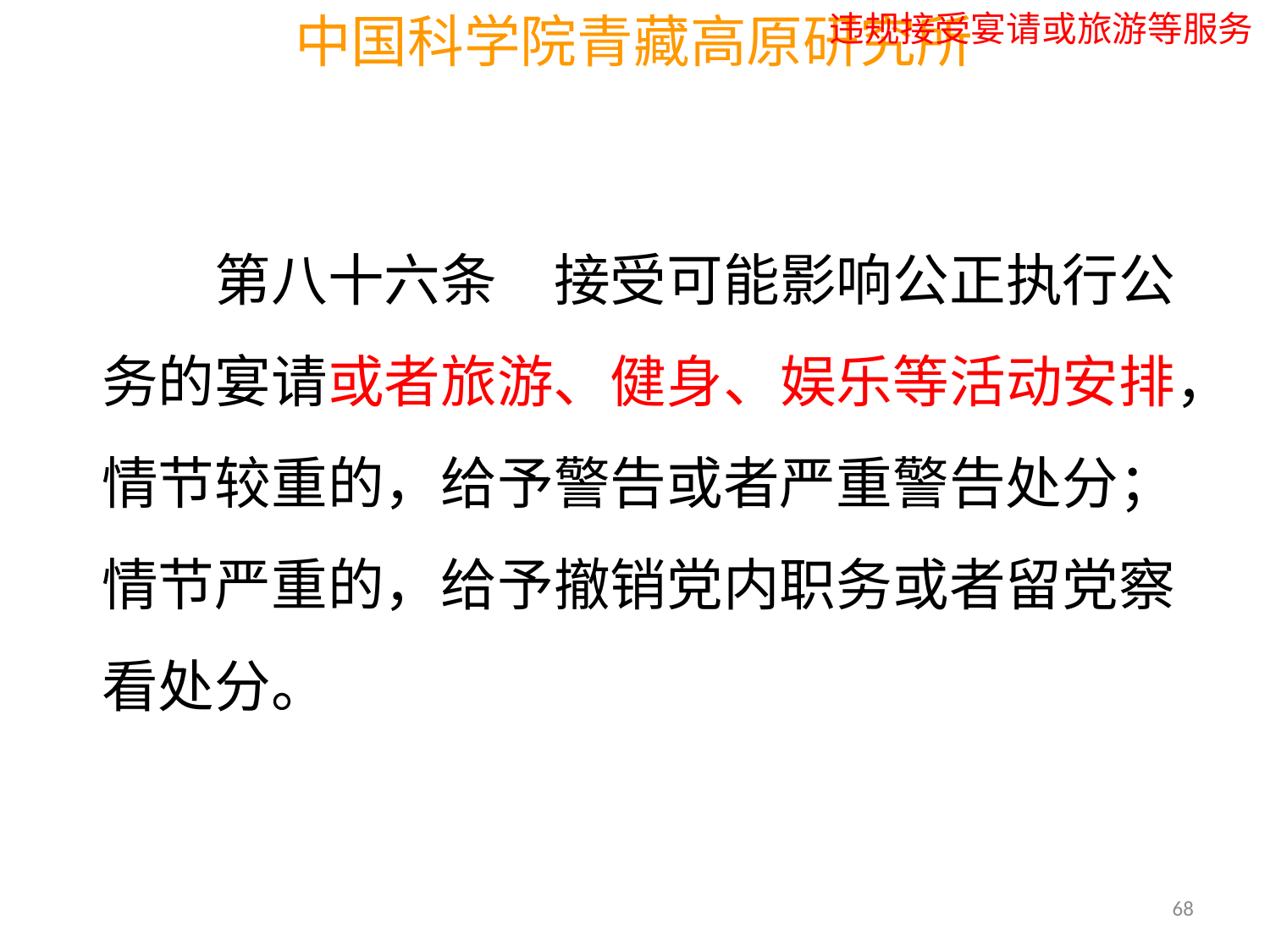

违规接受宴请或旅游等服务
　　第八十六条　接受可能影响公正执行公务的宴请或者旅游、健身、娱乐等活动安排，情节较重的，给予警告或者严重警告处分；情节严重的，给予撤销党内职务或者留党察看处分。
68